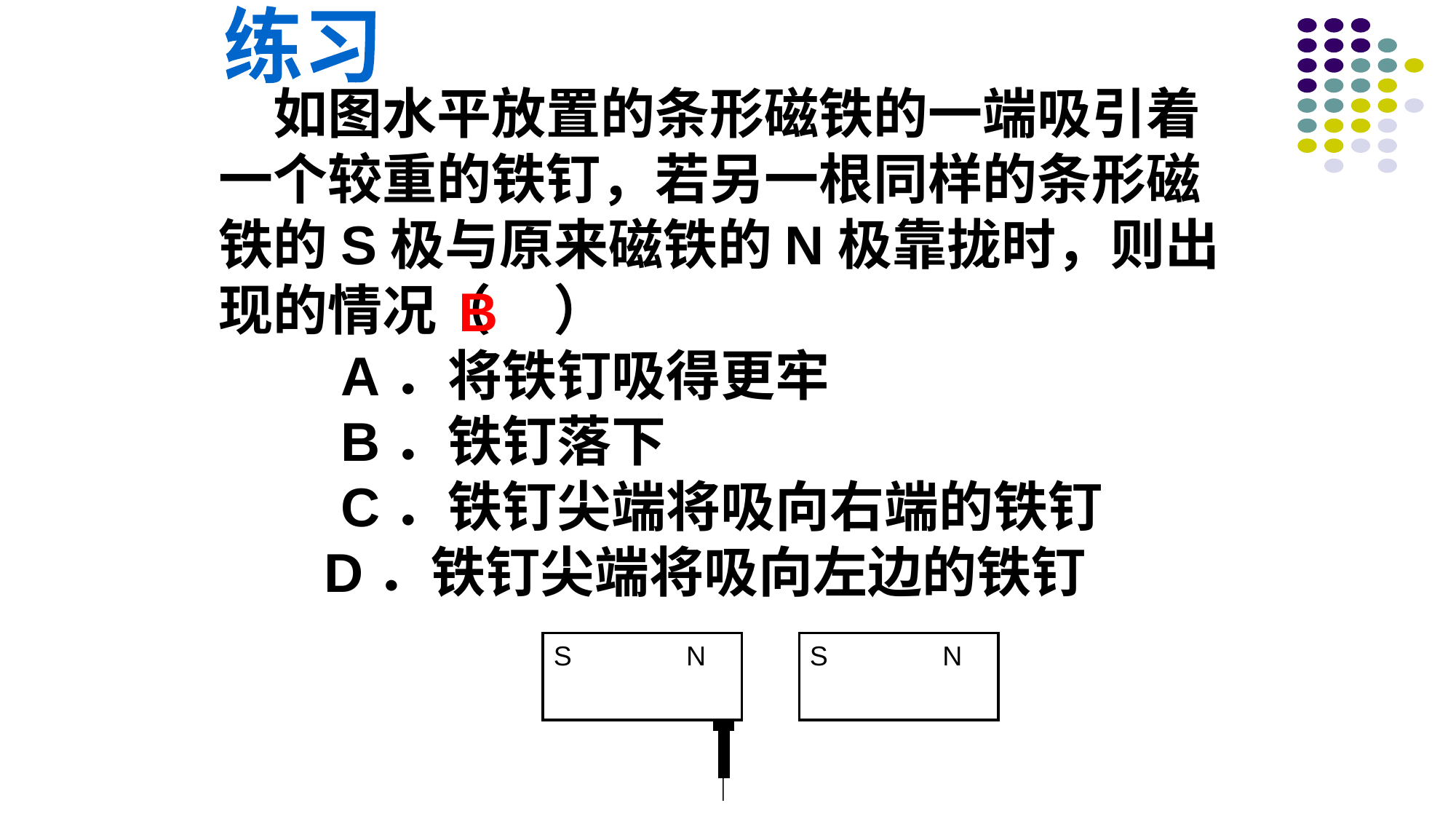

练习
　　如图水平放置的条形磁铁的一端吸引着一个较重的铁钉，若另一根同样的条形磁铁的S极与原来磁铁的N极靠拢时，则出现的情况（     ）
　　A．将铁钉吸得更牢
　　B．铁钉落下
　　C．铁钉尖端将吸向右端的铁钉
       D．铁钉尖端将吸向左边的铁钉
B
S　            N

S　            N